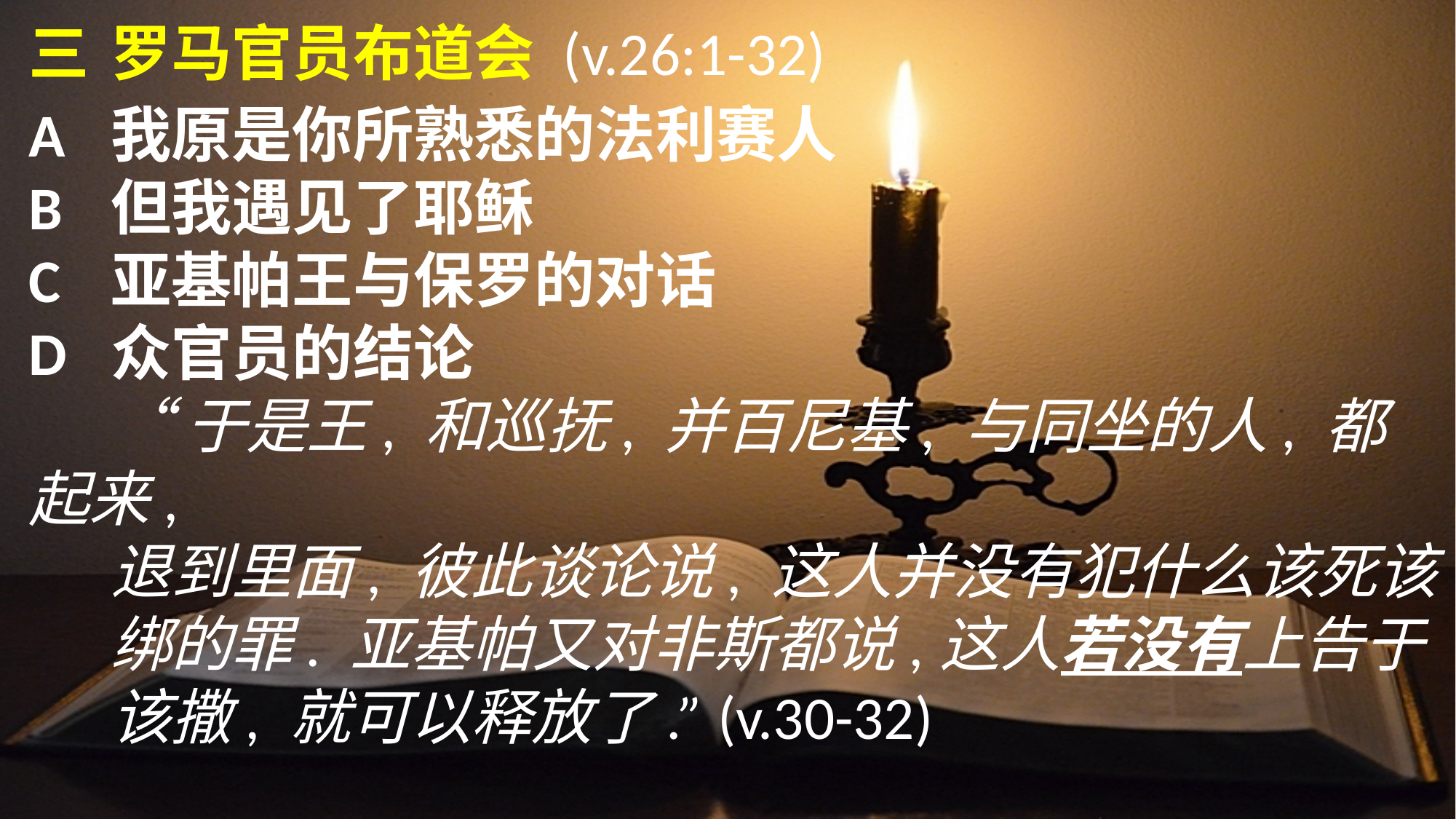

三	罗马官员布道会 (v.26:1-32)
A	我原是你所熟悉的法利赛人
B	但我遇见了耶稣
C	亚基帕王与保罗的对话
D	众官员的结论
	“于是王, 和巡抚, 并百尼基, 与同坐的人, 都起来,
	退到里面, 彼此谈论说, 这人并没有犯什么该死该
	绑的罪. 亚基帕又对非斯都说,这人若没有上告于
	该撒, 就可以释放了.” (v.30-32)